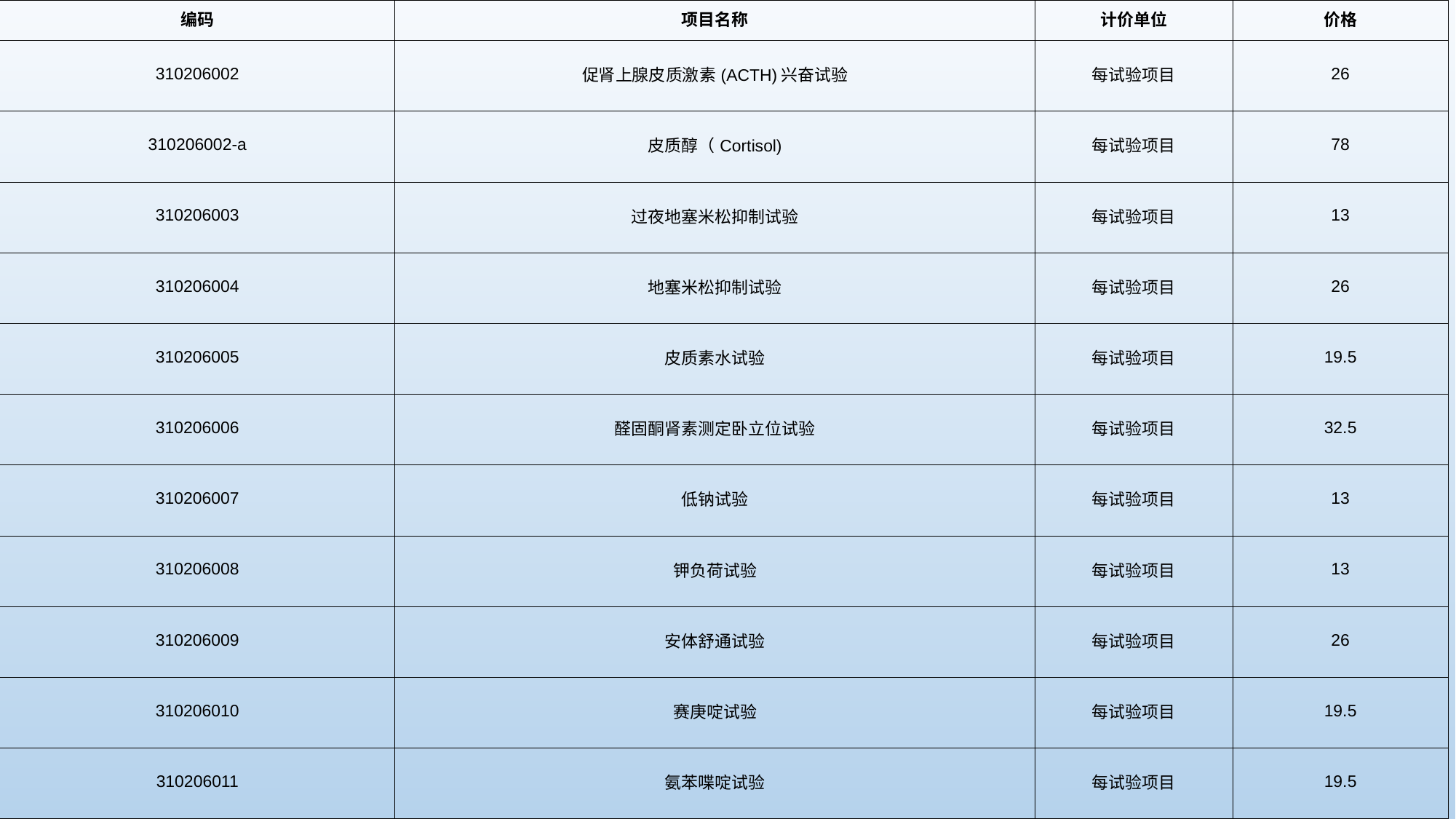

| 编码 | 项目名称 | 计价单位 | 价格 |
| --- | --- | --- | --- |
| 310206002 | 促肾上腺皮质激素(ACTH)兴奋试验 | 每试验项目 | 26 |
| 310206002-a | 皮质醇（Cortisol) | 每试验项目 | 78 |
| 310206003 | 过夜地塞米松抑制试验 | 每试验项目 | 13 |
| 310206004 | 地塞米松抑制试验 | 每试验项目 | 26 |
| 310206005 | 皮质素水试验 | 每试验项目 | 19.5 |
| 310206006 | 醛固酮肾素测定卧立位试验 | 每试验项目 | 32.5 |
| 310206007 | 低钠试验 | 每试验项目 | 13 |
| 310206008 | 钾负荷试验 | 每试验项目 | 13 |
| 310206009 | 安体舒通试验 | 每试验项目 | 26 |
| 310206010 | 赛庚啶试验 | 每试验项目 | 19.5 |
| 310206011 | 氨苯喋啶试验 | 每试验项目 | 19.5 |